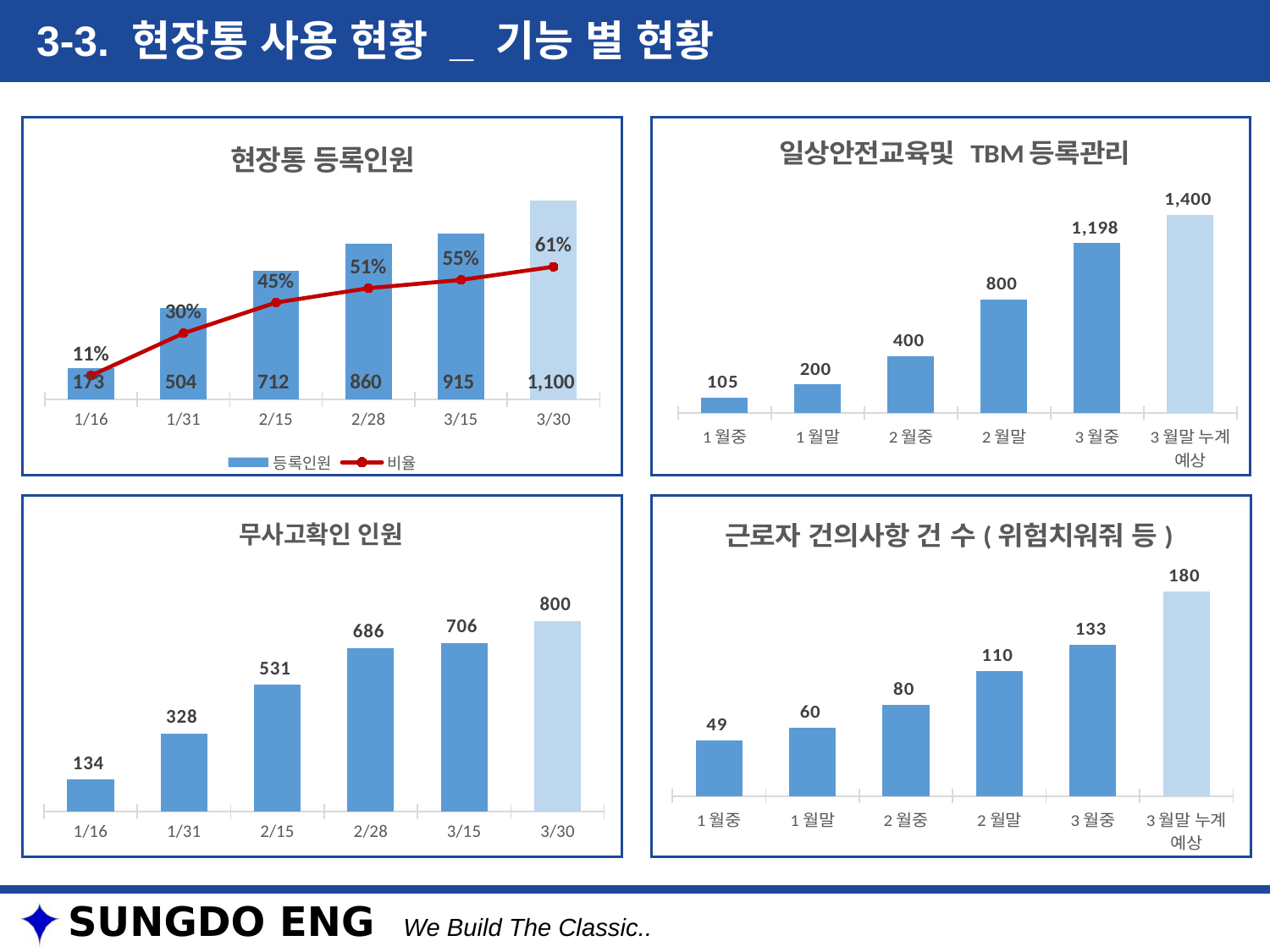

3-3. 현장통 사용 현황 _ 기능 별 현황

### Chart: 일상안전교육및 TBM등록관리

| Category | 안전교육 |
|---|---|
| 1월중 | 105.0 |
| 1월말 | 200.0 |
| 2월중 | 400.0 |
| 2월말 | 800.0 |
| 3월중 | 1198.0 |
| 3월말 누계 예상 | 1400.0 |

### Chart: 현장통 등록인원

| Category | 등록인원 | 비율 |
|---|---|---|
| 1/16 | 173.0 | 0.10963244613434728 |
| 1/31 | 504.0 | 0.3047158403869408 |
| 2/15 | 712.0 | 0.44611528822055135 |
| 2/28 | 860.0 | 0.5122096486003573 |
| 3/15 | 915.0 | 0.5505415162454874 |
| 3/30 | 1100.0 | 0.6111111111111112 |

### Chart: 무사고확인 인원

| Category | 무사고 |
|---|---|
| 1/16 | 134.0 |
| 1/31 | 328.0 |
| 2/15 | 531.0 |
| 2/28 | 686.0 |
| 3/15 | 706.0 |
| 3/30 | 800.0 |

### Chart: 근로자 건의사항 건 수(위험치워줘 등)

| Category | 근로자의견 |
|---|---|
| 1월중 | 49.0 |
| 1월말 | 60.0 |
| 2월중 | 80.0 |
| 2월말 | 110.0 |
| 3월중 | 133.0 |
| 3월말 누계 예상 | 180.0 |